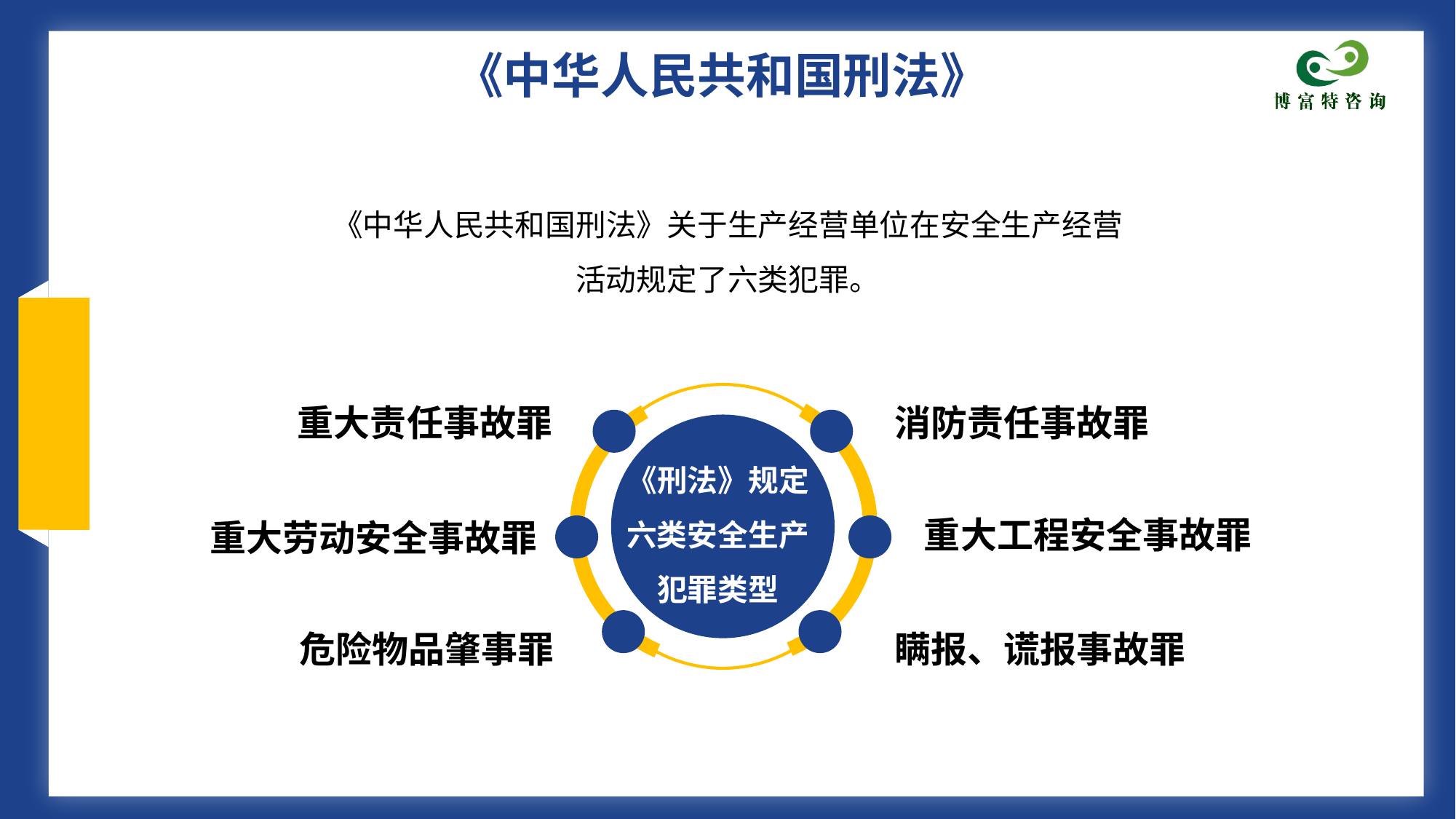

《中华人民共和国刑法》
《中华人民共和国刑法》关于生产经营单位在安全生产经营活动规定了六类犯罪。

消防责任事故罪
重大责任事故罪

《刑法》规定
六类安全生产
犯罪类型
重大工程安全事故罪
重大劳动安全事故罪

瞒报、谎报事故罪
危险物品肇事罪